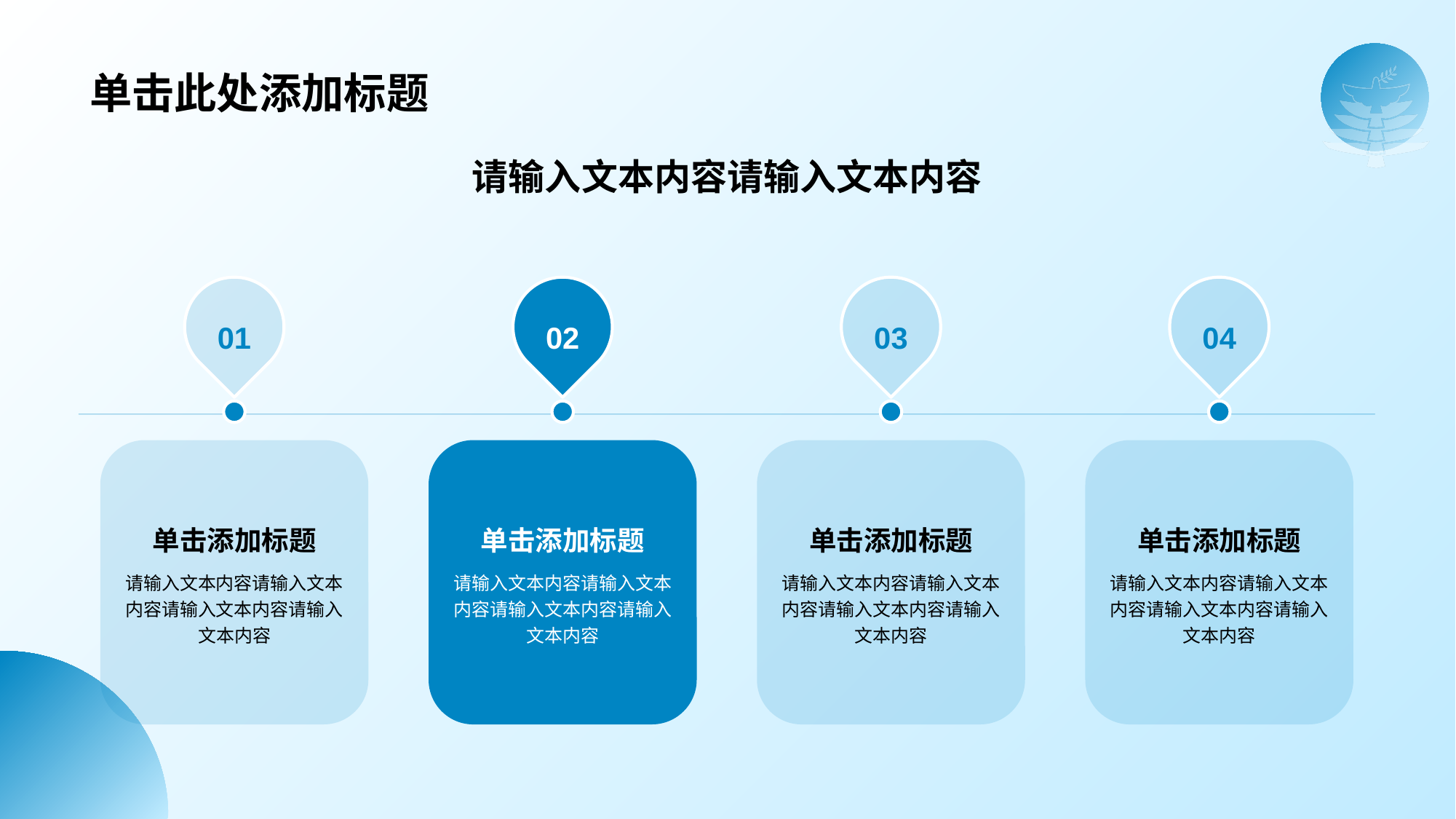

# 单击此处添加标题
请输入文本内容请输入文本内容
01

单击添加标题
请输入文本内容请输入文本内容请输入文本内容请输入文本内容
03

单击添加标题
请输入文本内容请输入文本内容请输入文本内容请输入文本内容
02

单击添加标题
请输入文本内容请输入文本内容请输入文本内容请输入文本内容
04

单击添加标题
请输入文本内容请输入文本内容请输入文本内容请输入文本内容